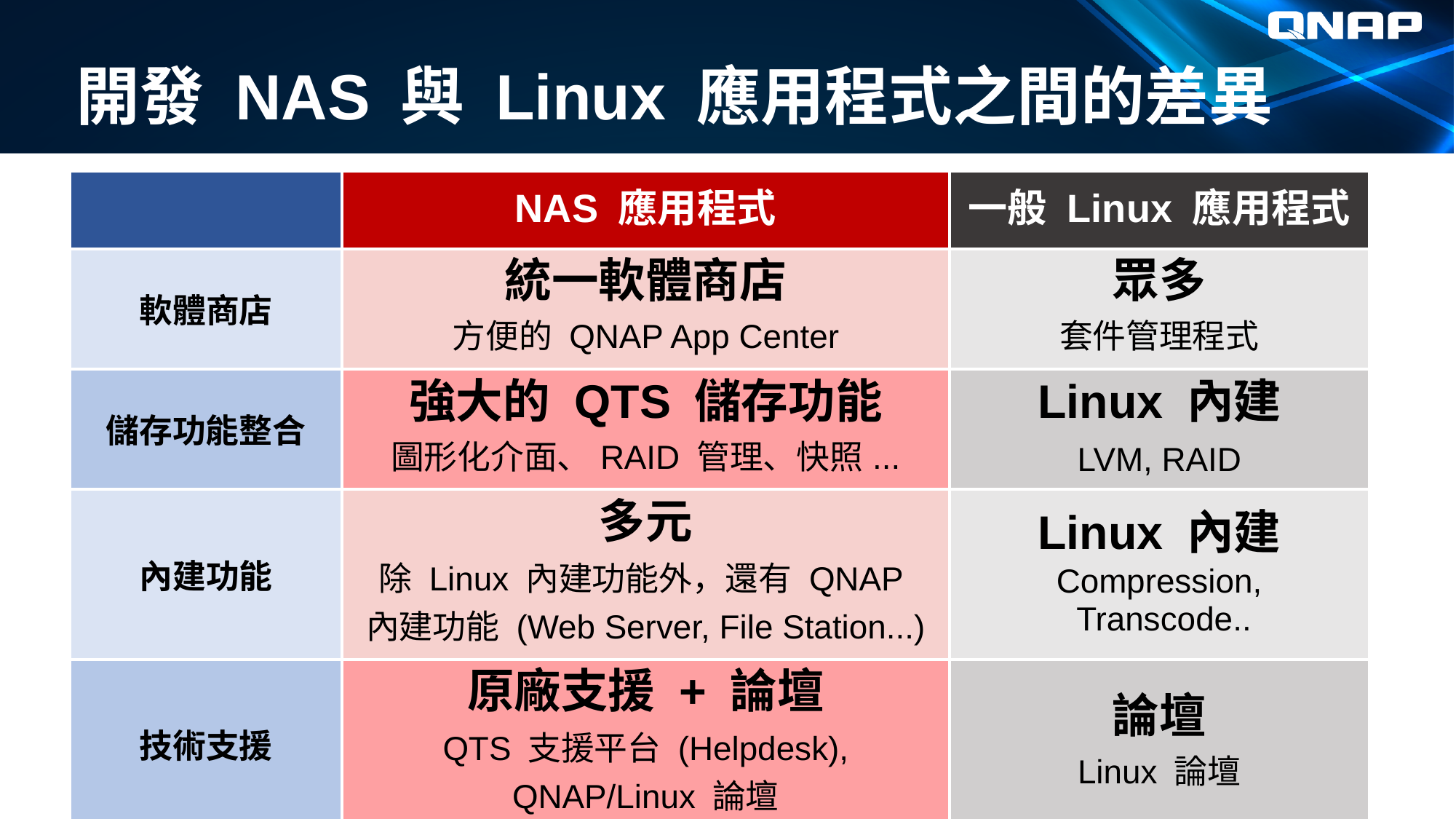

# 開發 NAS 與 Linux 應用程式之間的差異
|  | NAS 應用程式 | 一般 Linux 應用程式 |
| --- | --- | --- |
| 軟體商店 | 統一軟體商店 方便的 QNAP App Center | 眾多 套件管理程式 |
| 儲存功能整合 | 強大的 QTS 儲存功能 圖形化介面、RAID 管理、快照... | Linux 內建 LVM, RAID |
| 內建功能 | 多元 除 Linux 內建功能外，還有 QNAP  內建功能 (Web Server, File Station...) | Linux 內建 Compression,  Transcode.. |
| 技術支援 | 原廠支援 + 論壇 QTS 支援平台 (Helpdesk), QNAP/Linux 論壇 | 論壇 Linux 論壇 |